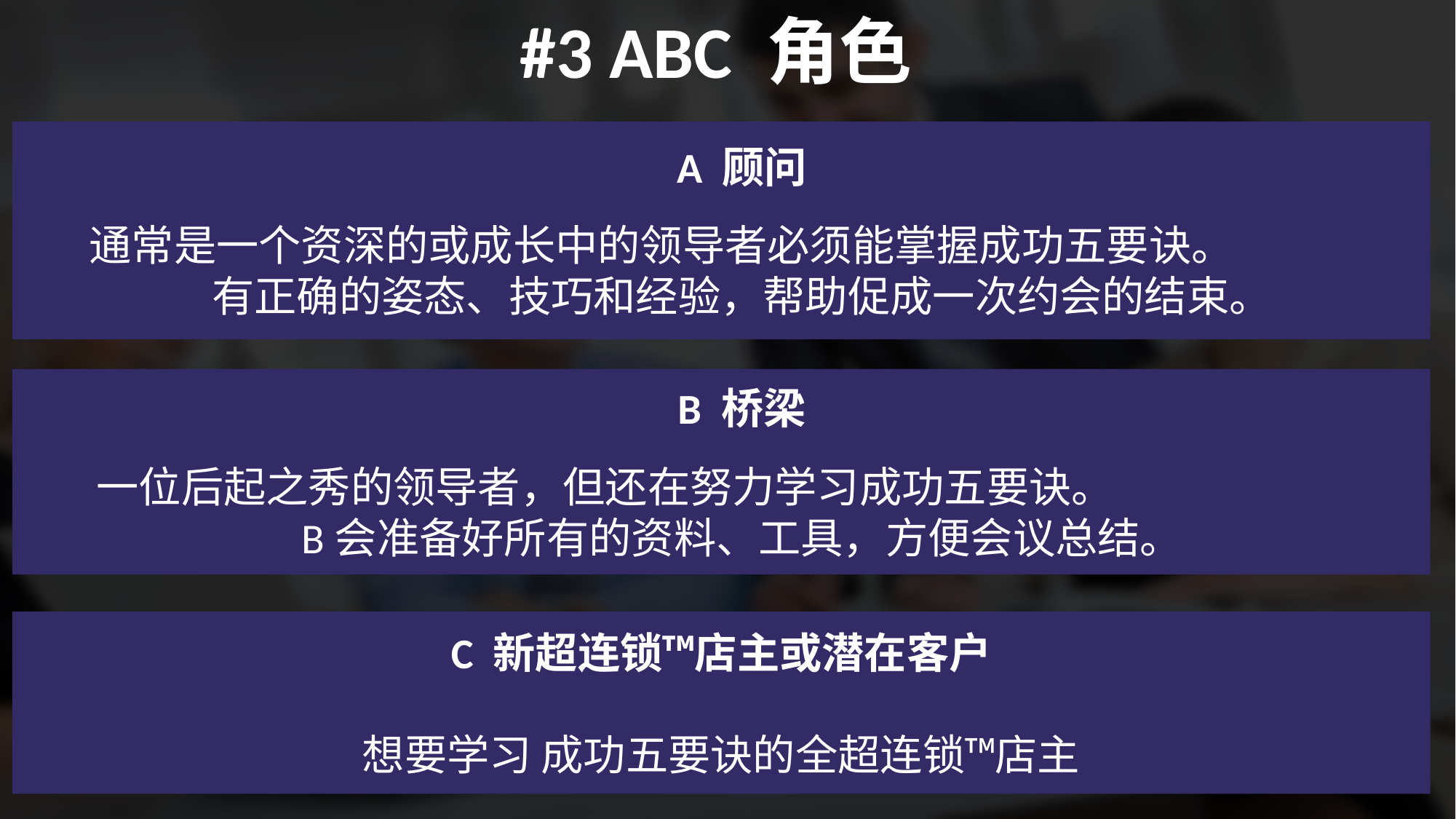

#3 ABC 角色
A 顾问
通常是一个资深的或成长中的领导者必须能掌握成功五要诀。                  有正确的姿态、技巧和经验，帮助促成一次约会的结束。
B 桥梁
 一位后起之秀的领导者，但还在努力学习成功五要诀。                                B会准备好所有的资料、工具，方便会议总结。
C 新超连锁™店主或潜在客户

想要学习 成功五要诀的全超连锁™店主